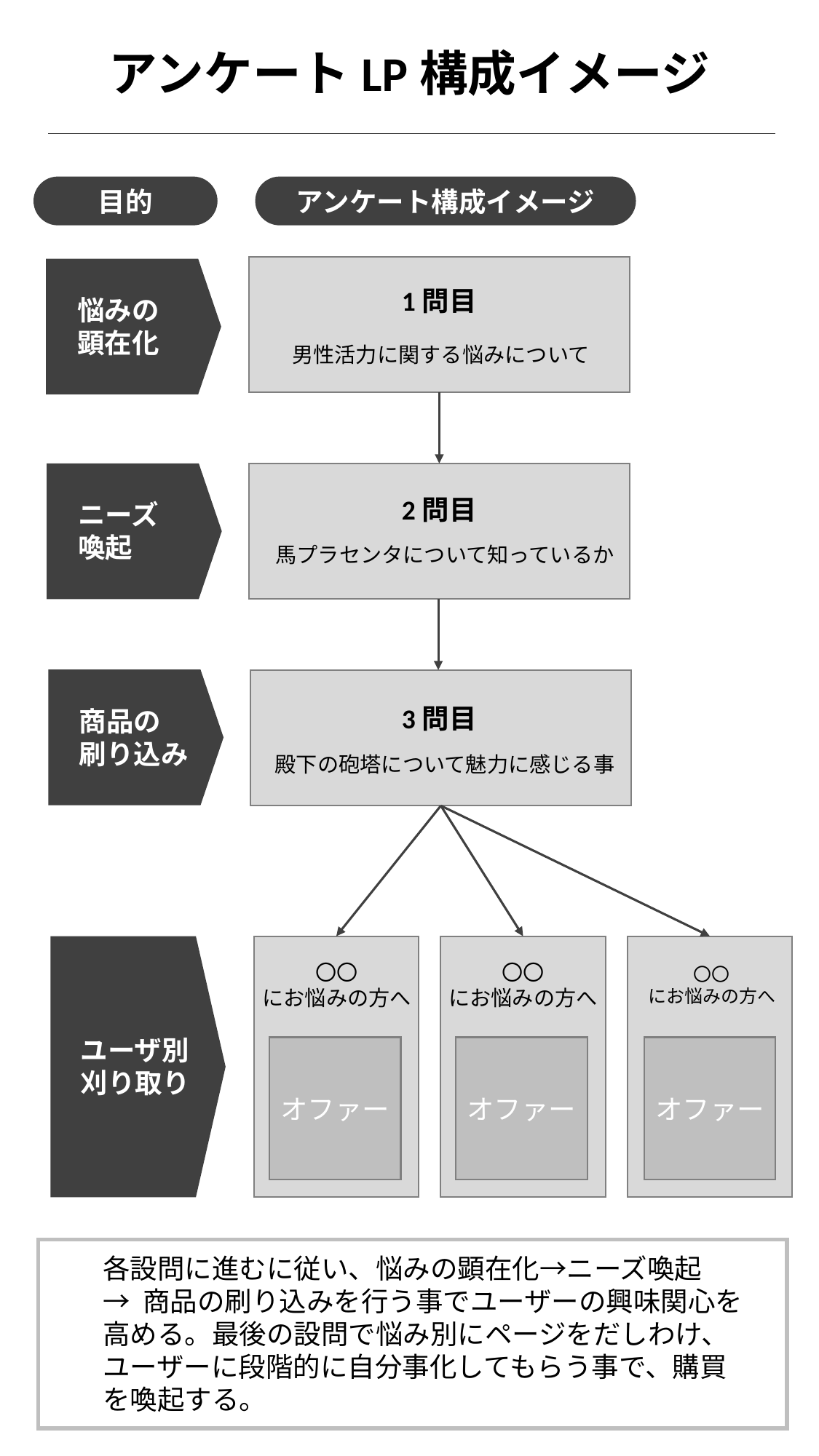

アンケートLP構成イメージ
目的
アンケート構成イメージ

1問目
悩みの
顕在化
男性活力に関する悩みについて

2問目
ニーズ
喚起
馬プラセンタについて知っているか

3問目
商品の
刷り込み
殿下の砲塔について魅力に感じる事

〇〇
にお悩みの方へ
〇〇
にお悩みの方へ
〇〇
にお悩みの方へ
ユーザ別
刈り取り
オファー
オファー
オファー

各設問に進むに従い、悩みの顕在化→ニーズ喚起
→ 商品の刷り込みを行う事でユーザーの興味関心を
高める。最後の設問で悩み別にページをだしわけ、
ユーザーに段階的に自分事化してもらう事で、購買
を喚起する。